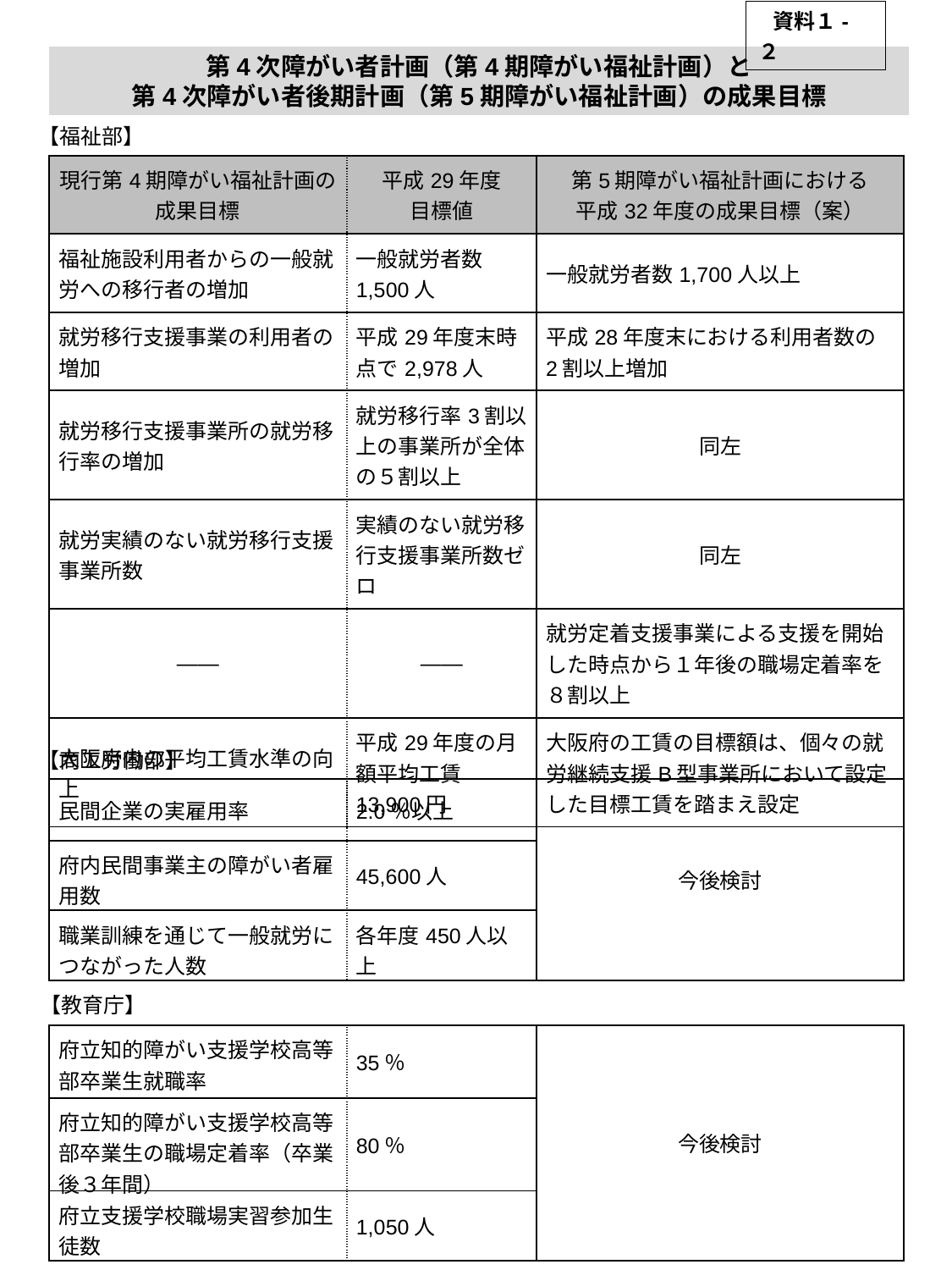

資料１-２
第4次障がい者計画（第4期障がい福祉計画）と
第4次障がい者後期計画（第5期障がい福祉計画）の成果目標
【福祉部】
| 現行第4期障がい福祉計画の 成果目標 | 平成29年度 目標値 | 第5期障がい福祉計画における 平成32年度の成果目標（案） |
| --- | --- | --- |
| 福祉施設利用者からの一般就労への移行者の増加 | 一般就労者数 1,500人 | 一般就労者数1,700人以上 |
| 就労移行支援事業の利用者の増加 | 平成29年度末時点で2,978人 | 平成28年度末における利用者数の2割以上増加 |
| 就労移行支援事業所の就労移行率の増加 | 就労移行率3割以上の事業所が全体の５割以上 | 同左 |
| 就労実績のない就労移行支援事業所数 | 実績のない就労移行支援事業所数ゼロ | 同左 |
| ―― | ―― | 就労定着支援事業による支援を開始した時点から１年後の職場定着率を８割以上 |
| 大阪府内の平均工賃水準の向上 | 平成29年度の月額平均工賃13,900円 | 大阪府の工賃の目標額は、個々の就労継続支援B型事業所において設定した目標工賃を踏まえ設定 |
【商工労働部】
| 民間企業の実雇用率 | 2.0％以上 | 今後検討 |
| --- | --- | --- |
| 府内民間事業主の障がい者雇用数 | 45,600人 |  |
| 職業訓練を通じて一般就労につながった人数 | 各年度450人以上 |  |
【教育庁】
| 府立知的障がい支援学校高等部卒業生就職率 | 35％ | 今後検討 |
| --- | --- | --- |
| 府立知的障がい支援学校高等部卒業生の職場定着率（卒業後３年間） | 80％ |  |
| 府立支援学校職場実習参加生徒数 | 1,050人 |  |